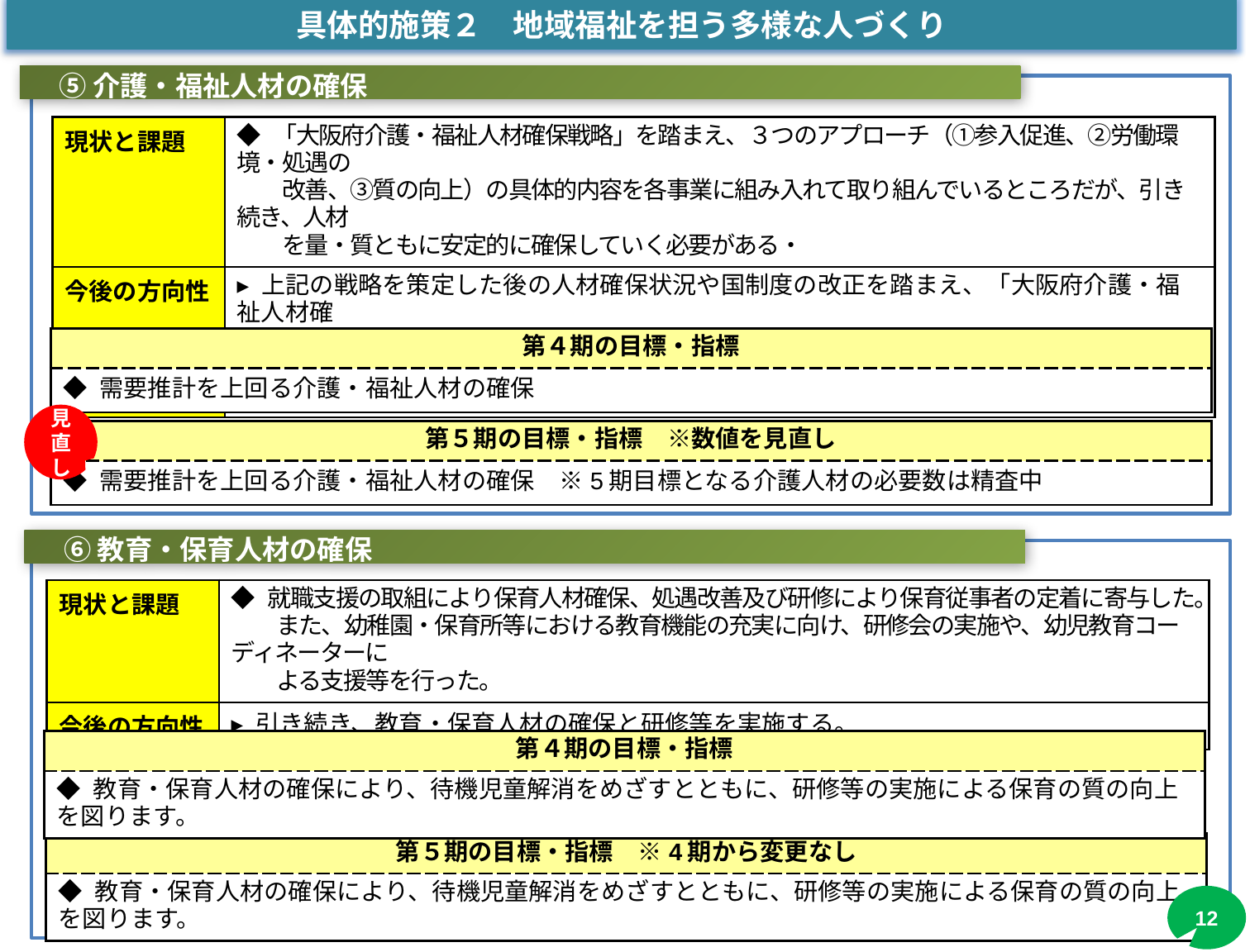

具体的施策２　地域福祉を担う多様な人づくり
　⑤ 介護・福祉人材の確保

| 現状と課題 | ◆ 「大阪府介護・福祉人材確保戦略」を踏まえ、３つのアプローチ（①参入促進、②労働環境・処遇の 　　改善、③質の向上）の具体的内容を各事業に組み入れて取り組んでいるところだが、引き続き、人材 　　を量・質ともに安定的に確保していく必要がある・ |
| --- | --- |
| 今後の方向性 | ▸ 上記の戦略を策定した後の人材確保状況や国制度の改正を踏まえ、「大阪府介護・福祉人材確 　 保戦略２０２３」を策定。引き続き、３つのアプローチは継承しながら、地域医療介護総合確保 基金を活用し、介護従事者の確保及び資質の向上を図る。 |
| 第４期の目標・指標 |
| --- |
| ◆ 需要推計を上回る介護・福祉人材の確保 |
見直し
| 第５期の目標・指標　※数値を見直し |
| --- |
| ◆ 需要推計を上回る介護・福祉人材の確保　※5期目標となる介護人材の必要数は精査中 |
　⑥ 教育・保育人材の確保

| 現状と課題 | ◆ 就職支援の取組により保育人材確保、処遇改善及び研修により保育従事者の定着に寄与した。 　　また、幼稚園・保育所等における教育機能の充実に向け、研修会の実施や、幼児教育コーディネーターに 　　よる支援等を行った。 |
| --- | --- |
| 今後の方向性 | ▸ 引き続き、教育・保育人材の確保と研修等を実施する。 |
| 第４期の目標・指標 |
| --- |
| ◆ 教育・保育人材の確保により、待機児童解消をめざすとともに、研修等の実施による保育の質の向上を図ります。 |
| 第５期の目標・指標　※4期から変更なし |
| --- |
| ◆ 教育・保育人材の確保により、待機児童解消をめざすとともに、研修等の実施による保育の質の向上を図ります。 |
12